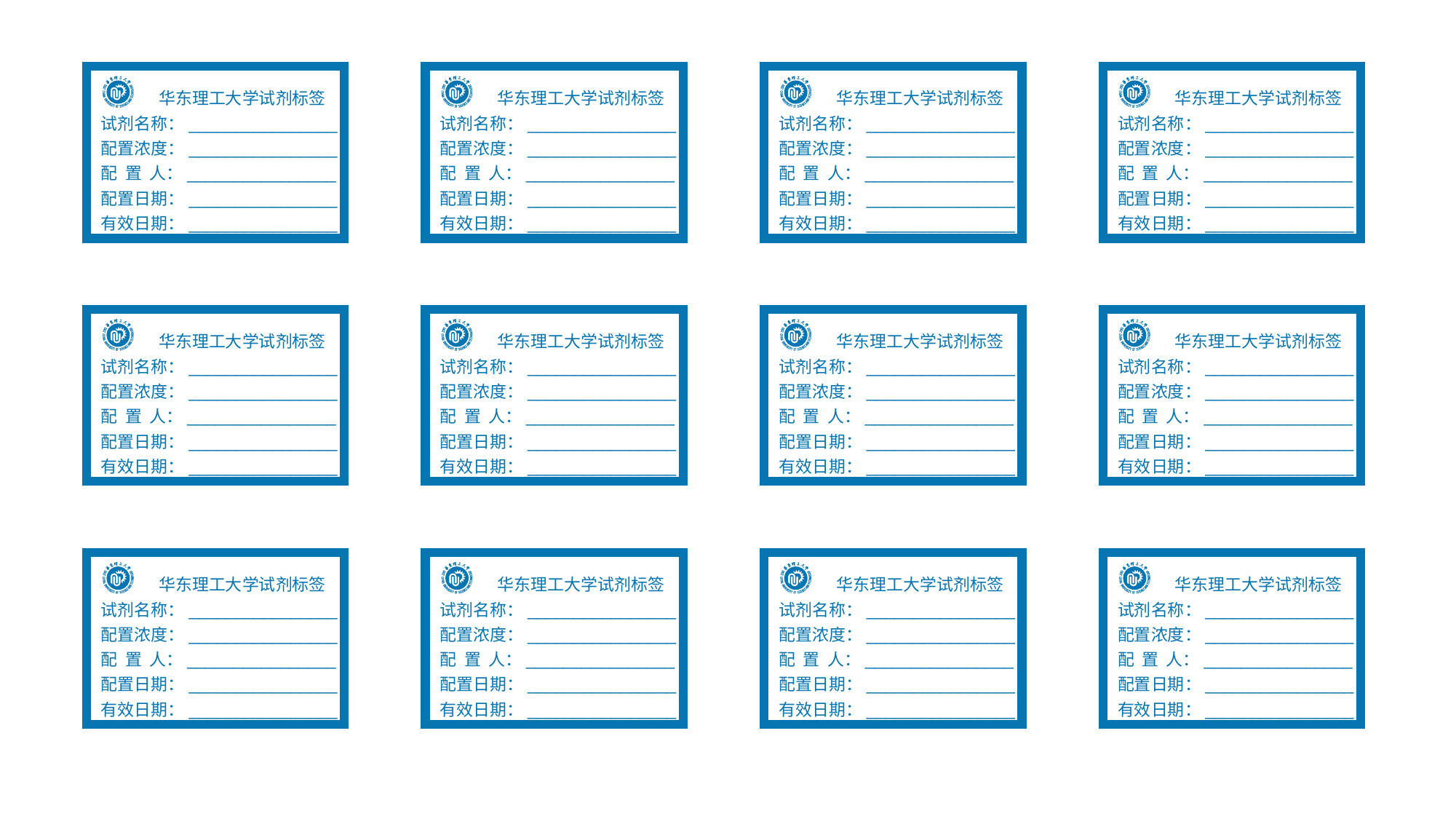

华东理工大学试剂标签
试剂名称：________________
配置浓度：________________
配  置  人：________________
配置日期：________________
有效日期：________________

              华东理工大学试剂标签
试剂名称：________________
配置浓度：________________
配  置  人：________________
配置日期：________________
有效日期：________________

              华东理工大学试剂标签
试剂名称：________________
配置浓度：________________
配  置  人：________________
配置日期：________________
有效日期：________________

              华东理工大学试剂标签
试剂名称：________________
配置浓度：________________
配  置  人：________________
配置日期：________________
有效日期：________________

              华东理工大学试剂标签
试剂名称：________________
配置浓度：________________
配  置  人：________________
配置日期：________________
有效日期：________________

              华东理工大学试剂标签
试剂名称：________________
配置浓度：________________
配  置  人：________________
配置日期：________________
有效日期：________________

              华东理工大学试剂标签
试剂名称：________________
配置浓度：________________
配  置  人：________________
配置日期：________________
有效日期：________________

              华东理工大学试剂标签
试剂名称：________________
配置浓度：________________
配  置  人：________________
配置日期：________________
有效日期：________________

              华东理工大学试剂标签
试剂名称：________________
配置浓度：________________
配  置  人：________________
配置日期：________________
有效日期：________________

              华东理工大学试剂标签
试剂名称：________________
配置浓度：________________
配  置  人：________________
配置日期：________________
有效日期：________________

              华东理工大学试剂标签
试剂名称：________________
配置浓度：________________
配  置  人：________________
配置日期：________________
有效日期：________________

              华东理工大学试剂标签
试剂名称：________________
配置浓度：________________
配  置  人：________________
配置日期：________________
有效日期：________________